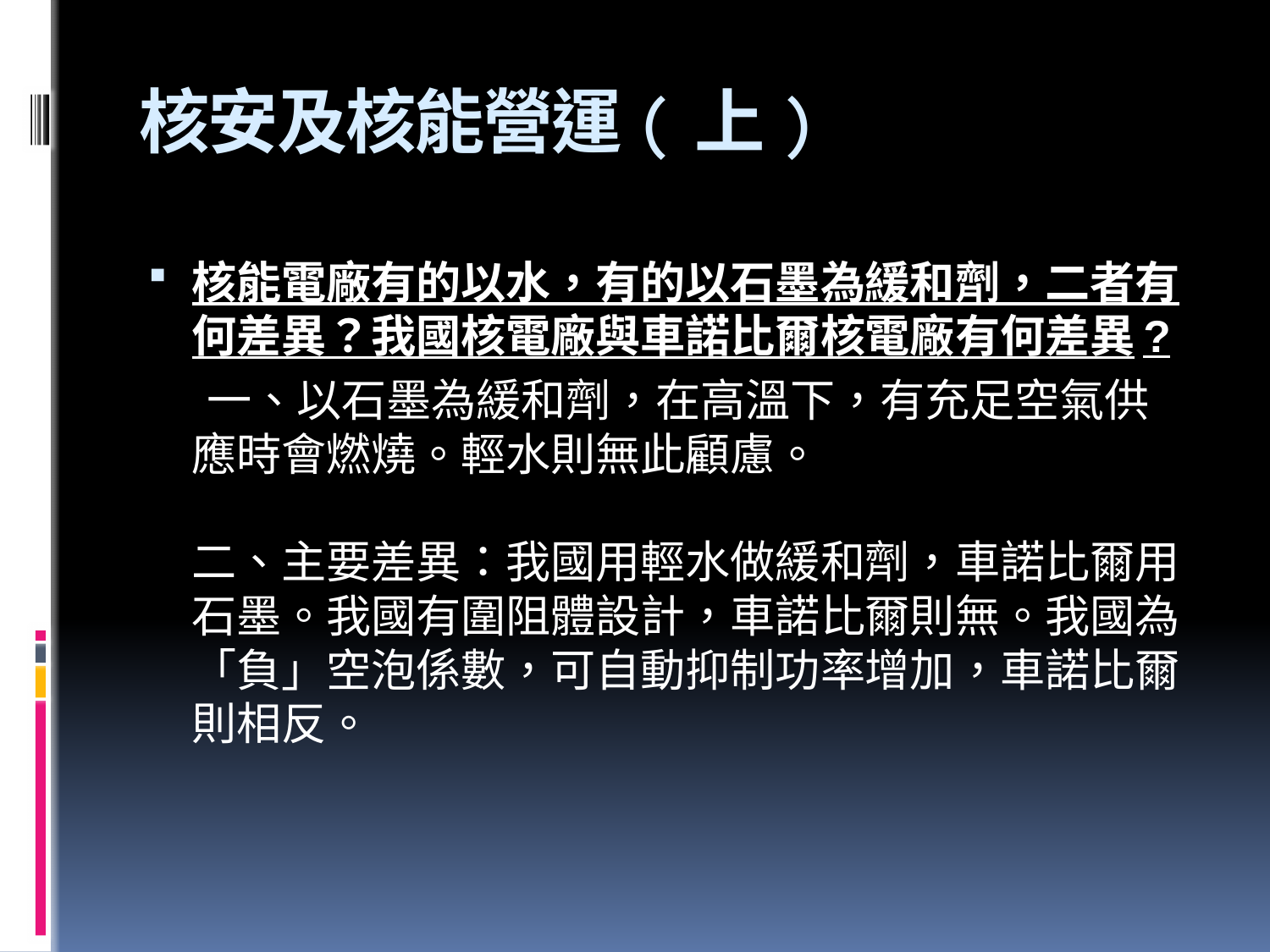

# 核安及核能營運(上)
核能電廠有的以水，有的以石墨為緩和劑，二者有何差異？我國核電廠與車諾比爾核電廠有何差異?
     一、以石墨為緩和劑，在高溫下，有充足空氣供應時會燃燒。輕水則無此顧慮。
二、主要差異：我國用輕水做緩和劑，車諾比爾用石墨。我國有圍阻體設計，車諾比爾則無。我國為「負」空泡係數，可自動抑制功率增加，車諾比爾則相反。